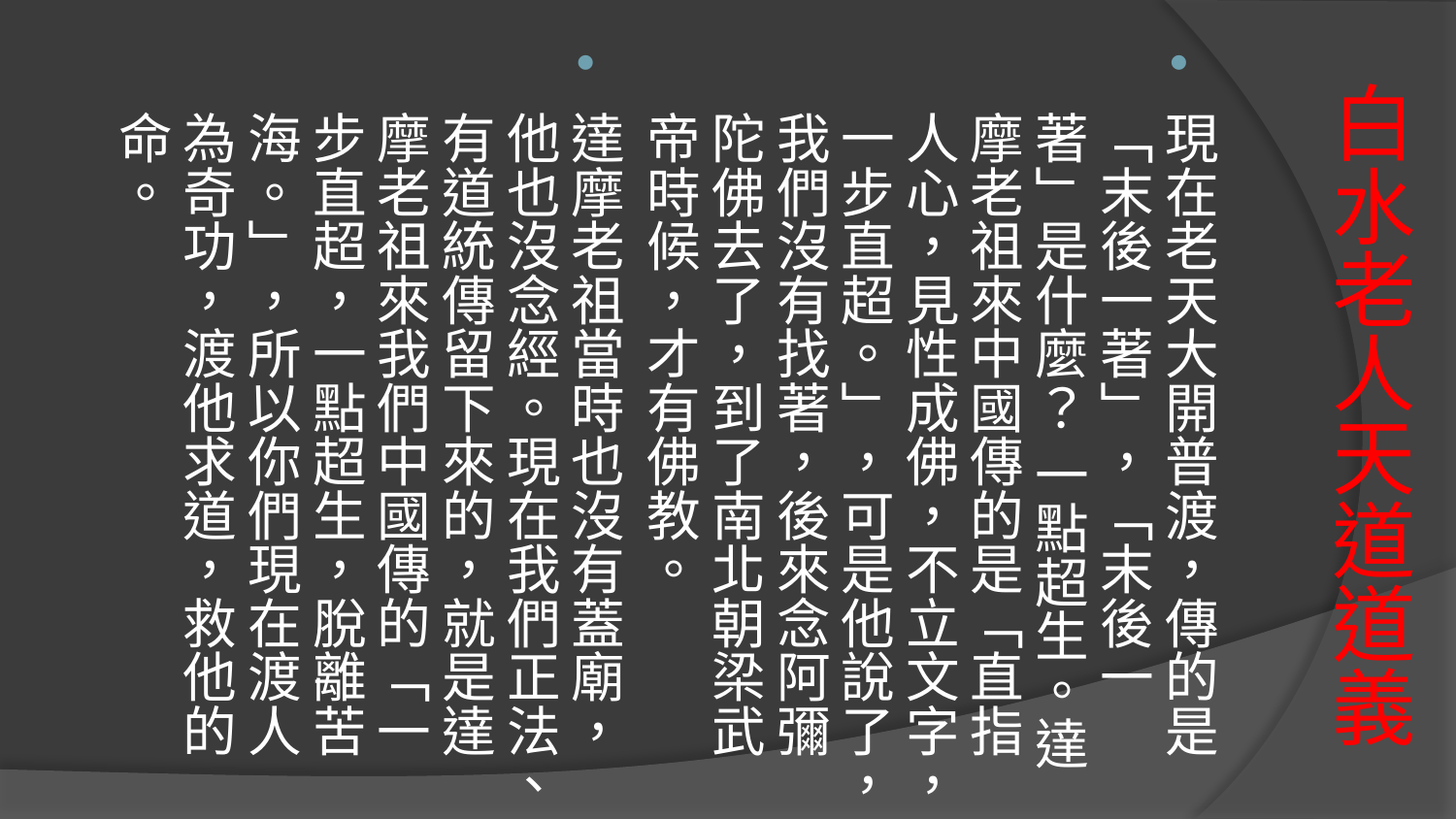

現在老天大開普渡，傳的是「末後一著」，「末後一著」是什麼？ 一點超生。達摩老祖來中國傳的是「直指人心，見性成佛，不立文字，一步直超。」，可是他說了，我們沒有找著，後來念阿彌陀佛去了，到了南北朝梁武帝時候，才有佛教。
達摩老祖當時也沒有蓋廟，他也沒念經。現在我們正法、有道統傳留下來的，就是達摩老祖來我們中國傳的「一步直超，一點超生，脫離苦海。」，所以你們現在渡人為奇功，渡他求道，救他的命。

# 白水老人天道道義